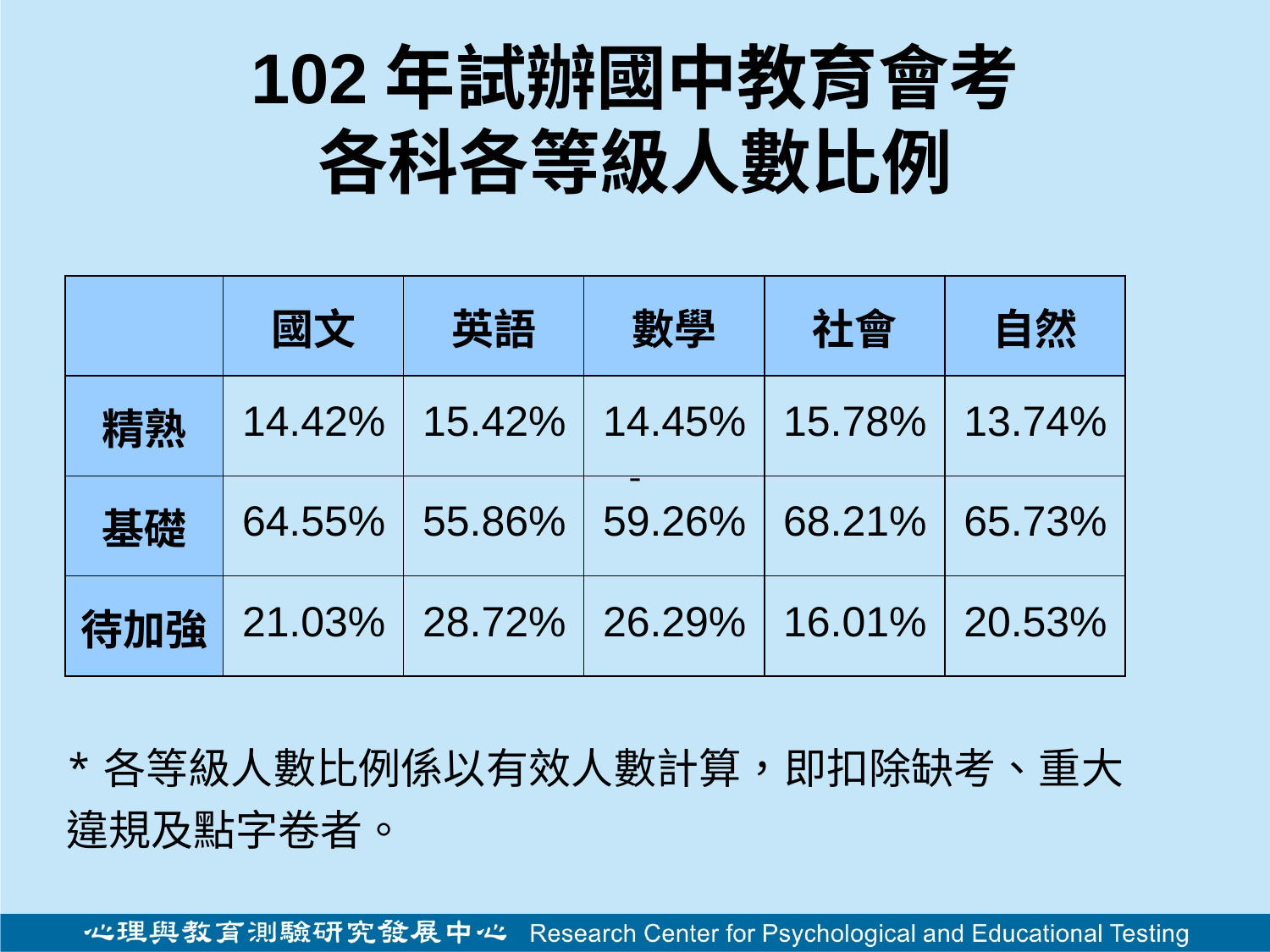

# 102年試辦國中教育會考 各科各等級人數比例
|  |  |  |  |  |  |
| --- | --- | --- | --- | --- | --- |
|  | 國文 | 英語 | 數學 | 社會 | 自然 |
| 精熟 | 14.42% | 15.42% | 14.45% | 15.78% | 13.74% |
| 基礎 | 64.55% | 55.86% | 59.26% | 68.21% | 65.73% |
| 待加強 | 21.03% | 28.72% | 26.29% | 16.01% | 20.53% |
| \*各等級人數比例係以有效人數計算，即扣除缺考、重大違規及點字卷者。 |  |  |  |  |  |
|  |  |  |  |  |  |
-